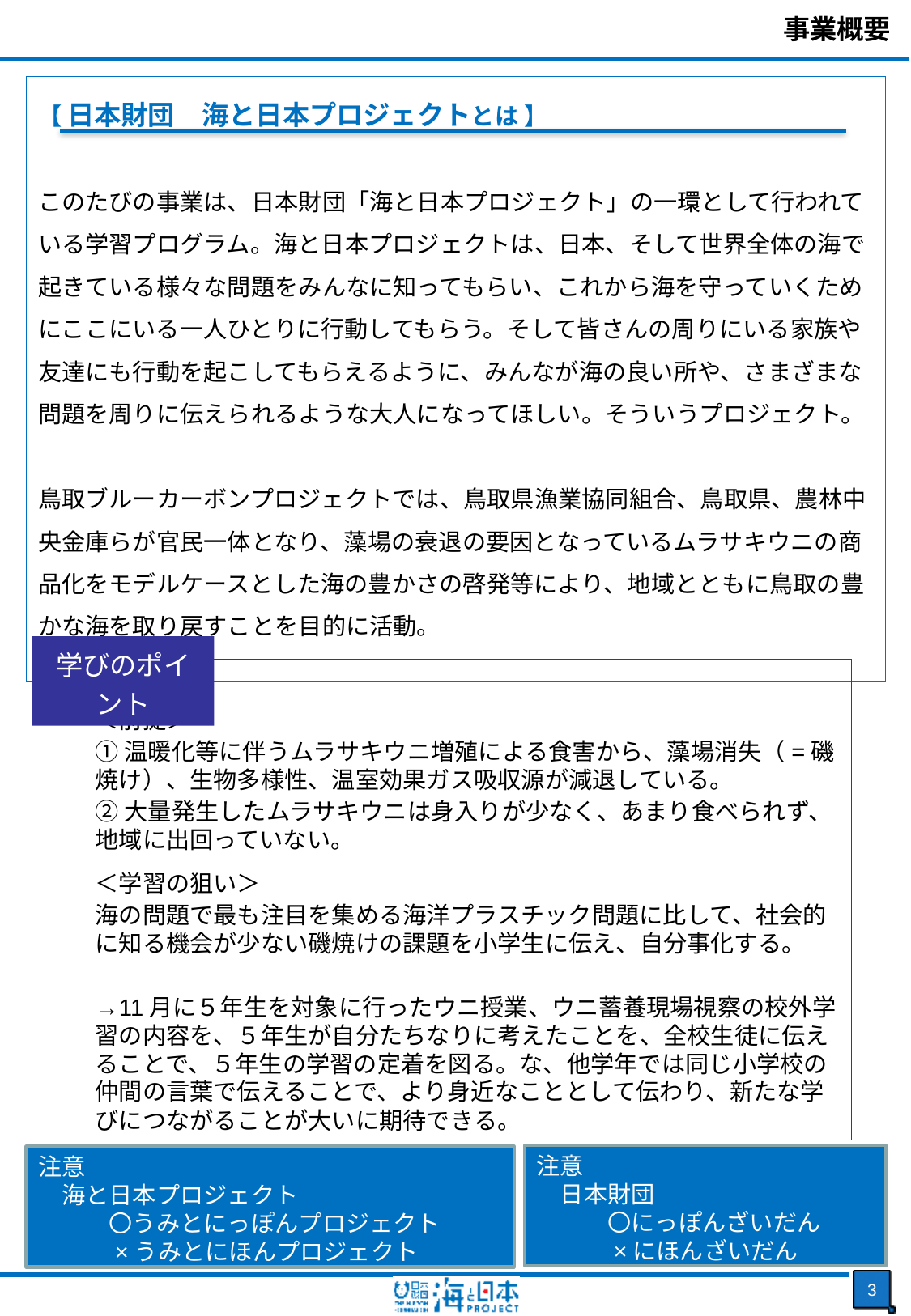

事業概要
【 日本財団　海と日本プロジェクトとは 】

このたびの事業は、日本財団「海と日本プロジェクト」の一環として行われている学習プログラム。海と日本プロジェクトは、日本、そして世界全体の海で起きている様々な問題をみんなに知ってもらい、これから海を守っていくためにここにいる一人ひとりに行動してもらう。そして皆さんの周りにいる家族や友達にも行動を起こしてもらえるように、みんなが海の良い所や、さまざまな問題を周りに伝えられるような大人になってほしい。そういうプロジェクト。

鳥取ブルーカーボンプロジェクトでは、鳥取県漁業協同組合、鳥取県、農林中央金庫らが官民一体となり、藻場の衰退の要因となっているムラサキウニの商品化をモデルケースとした海の豊かさの啓発等により、地域とともに鳥取の豊かな海を取り戻すことを目的に活動。

学びのポイント

＜前提＞
①温暖化等に伴うムラサキウニ増殖による食害から、藻場消失（=磯焼け）、生物多様性、温室効果ガス吸収源が減退している。
②大量発生したムラサキウニは身入りが少なく、あまり食べられず、地域に出回っていない。
＜学習の狙い＞
海の問題で最も注目を集める海洋プラスチック問題に比して、社会的に知る機会が少ない磯焼けの課題を小学生に伝え、自分事化する。

→11月に５年生を対象に行ったウニ授業、ウニ蓄養現場視察の校外学習の内容を、５年生が自分たちなりに考えたことを、全校生徒に伝えることで、５年生の学習の定着を図る。な、他学年では同じ小学校の仲間の言葉で伝えることで、より身近なこととして伝わり、新たな学びにつながることが大いに期待できる。
注意
　日本財団
　　　〇にっぽんざいだん
　　　×にほんざいだん
注意
　海と日本プロジェクト
　　　〇うみとにっぽんプロジェクト
　　　×うみとにほんプロジェクト
3